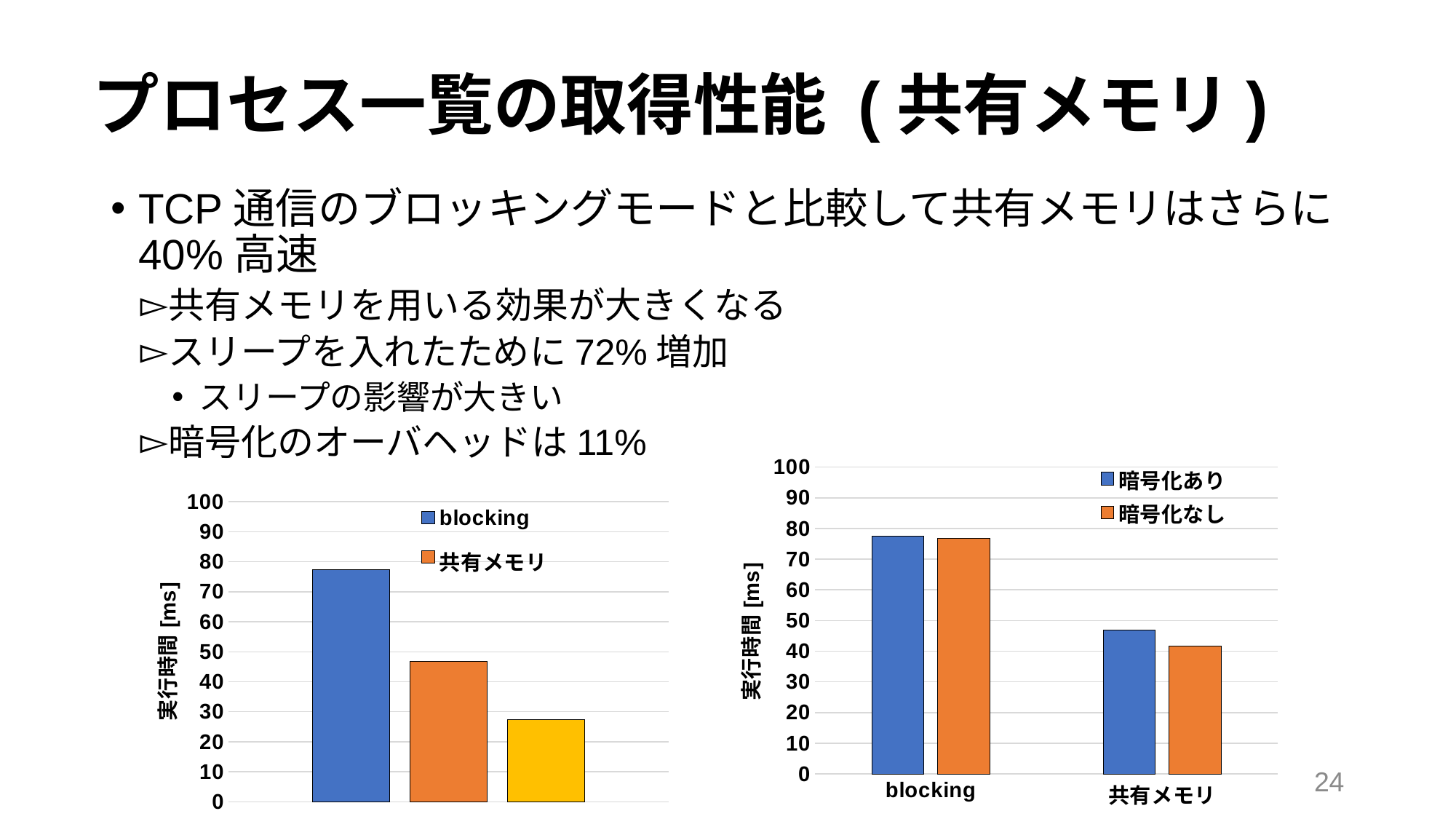

# プロセス一覧の取得性能 (共有メモリ)
TCP通信のブロッキングモードと比較して共有メモリはさらに40%高速
共有メモリを用いる効果が大きくなる
スリープを入れたために72%増加
スリープの影響が大きい
暗号化のオーバヘッドは11%

### Chart

| Category | 暗号化あり | 暗号化なし |
|---|---|---|
| blocking | 77.41338540000001 | 76.67124860000001 |
| 共有メモリ | 46.8286564 | 41.5889406 |

### Chart

| Category |  |  |  |
|---|---|---|---|
24